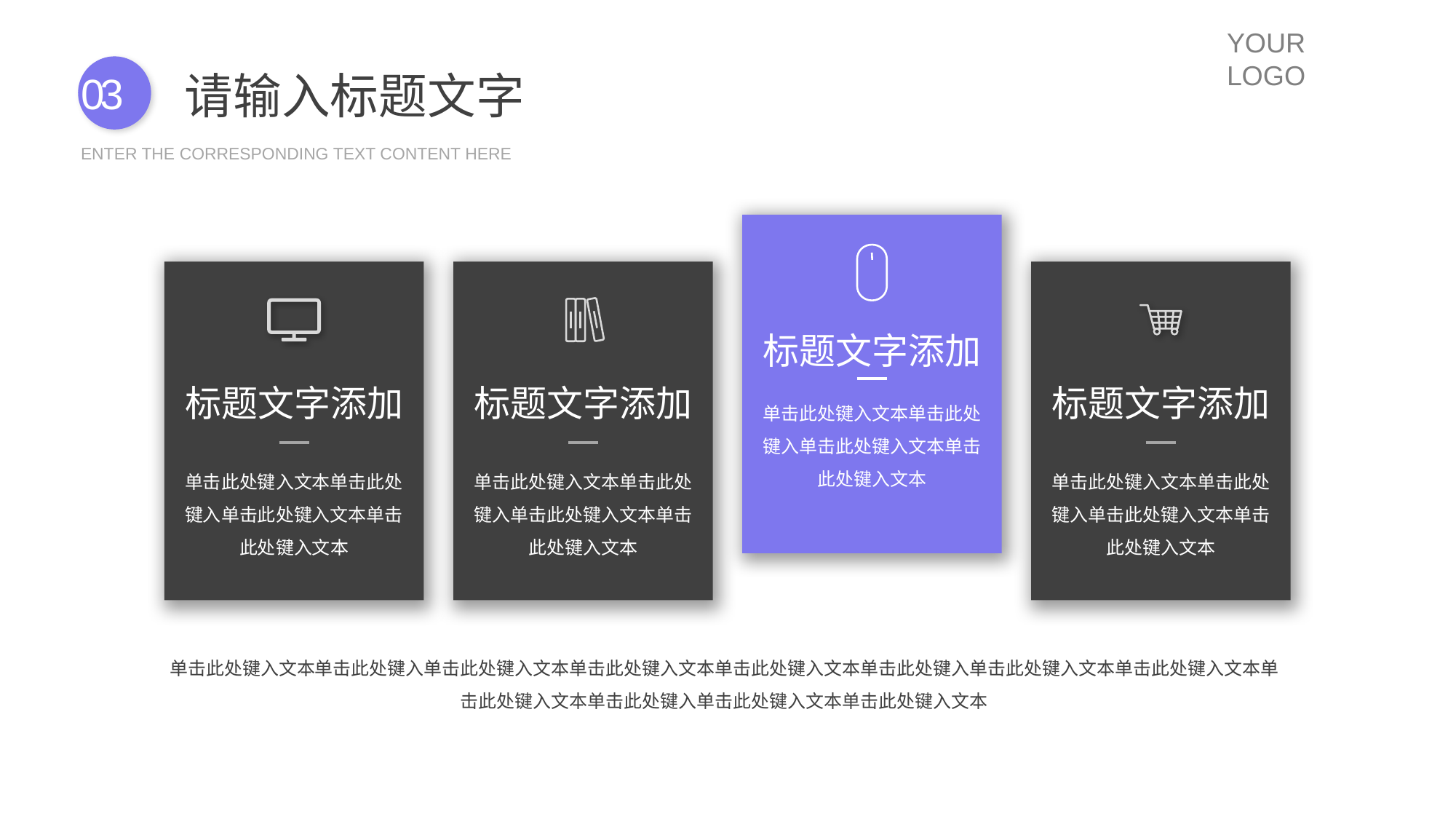

YOUR LOGO

请输入标题文字
03
ENTER THE CORRESPONDING TEXT CONTENT HERE

标题文字添加
单击此处键入文本单击此处键入单击此处键入文本单击此处键入文本

标题文字添加
单击此处键入文本单击此处键入单击此处键入文本单击此处键入文本

标题文字添加
单击此处键入文本单击此处键入单击此处键入文本单击此处键入文本

标题文字添加
单击此处键入文本单击此处键入单击此处键入文本单击此处键入文本
单击此处键入文本单击此处键入单击此处键入文本单击此处键入文本单击此处键入文本单击此处键入单击此处键入文本单击此处键入文本单击此处键入文本单击此处键入单击此处键入文本单击此处键入文本